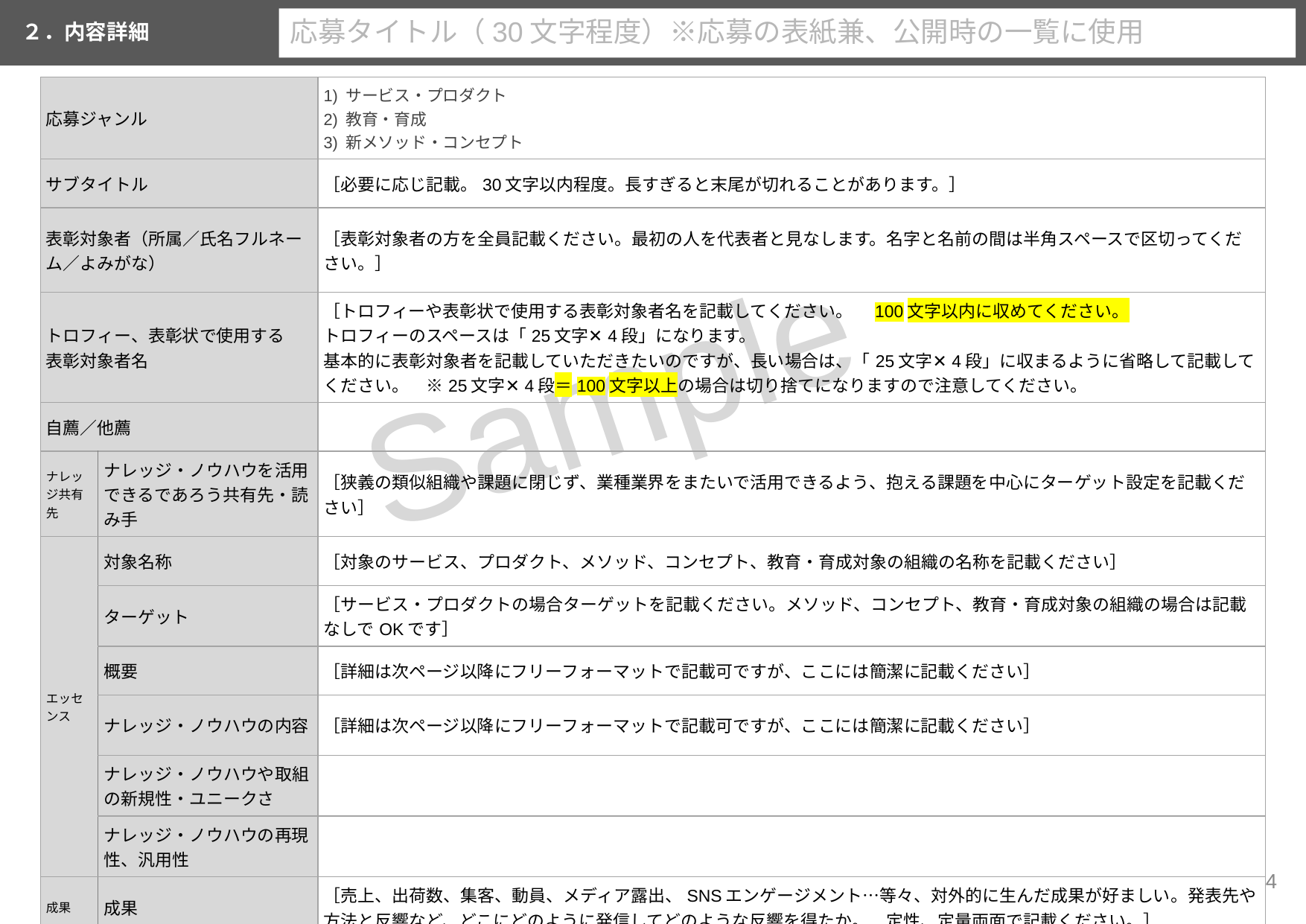

応募タイトル（30文字程度）※応募の表紙兼、公開時の一覧に使用
２．内容詳細
| 応募ジャンル |  | 1) サービス・プロダクト 2) 教育・育成 3) 新メソッド・コンセプト |
| --- | --- | --- |
| サブタイトル |  | ［必要に応じ記載。30文字以内程度。長すぎると末尾が切れることがあります。］ |
| 表彰対象者（所属／氏名フルネーム／よみがな） |  | ［表彰対象者の方を全員記載ください。最初の人を代表者と見なします。名字と名前の間は半角スペースで区切ってください。］ |
| トロフィー、表彰状で使用する 表彰対象者名 |  | ［トロフィーや表彰状で使用する表彰対象者名を記載してください。　100文字以内に収めてください。 トロフィーのスペースは「25文字✕4段」になります。　 基本的に表彰対象者を記載していただきたいのですが、長い場合は、「25文字✕4段」に収まるように省略して記載してください。　※25文字✕4段＝100文字以上の場合は切り捨てになりますので注意してください。 |
| 自薦／他薦 |  |  |
| ナレッジ共有先 | ナレッジ・ノウハウを活用できるであろう共有先・読み手 | ［狭義の類似組織や課題に閉じず、業種業界をまたいで活用できるよう、抱える課題を中心にターゲット設定を記載ください］ |
| エッセンス | 対象名称 | ［対象のサービス、プロダクト、メソッド、コンセプト、教育・育成対象の組織の名称を記載ください］ |
|  | ターゲット | ［サービス・プロダクトの場合ターゲットを記載ください。メソッド、コンセプト、教育・育成対象の組織の場合は記載なしでOKです］ |
|  | 概要 | ［詳細は次ページ以降にフリーフォーマットで記載可ですが、ここには簡潔に記載ください］ |
|  | ナレッジ・ノウハウの内容 | ［詳細は次ページ以降にフリーフォーマットで記載可ですが、ここには簡潔に記載ください］ |
|  | ナレッジ・ノウハウや取組の新規性・ユニークさ |  |
|  | ナレッジ・ノウハウの再現性、汎用性 |  |
| 成果 | 成果 | ［売上、出荷数、集客、動員、メディア露出、SNSエンゲージメント…等々、対外的に生んだ成果が好ましい。発表先や方法と反響など、どこにどのように発信してどのような反響を得たか。　定性、定量両面で記載ください。］ |
Sample
4